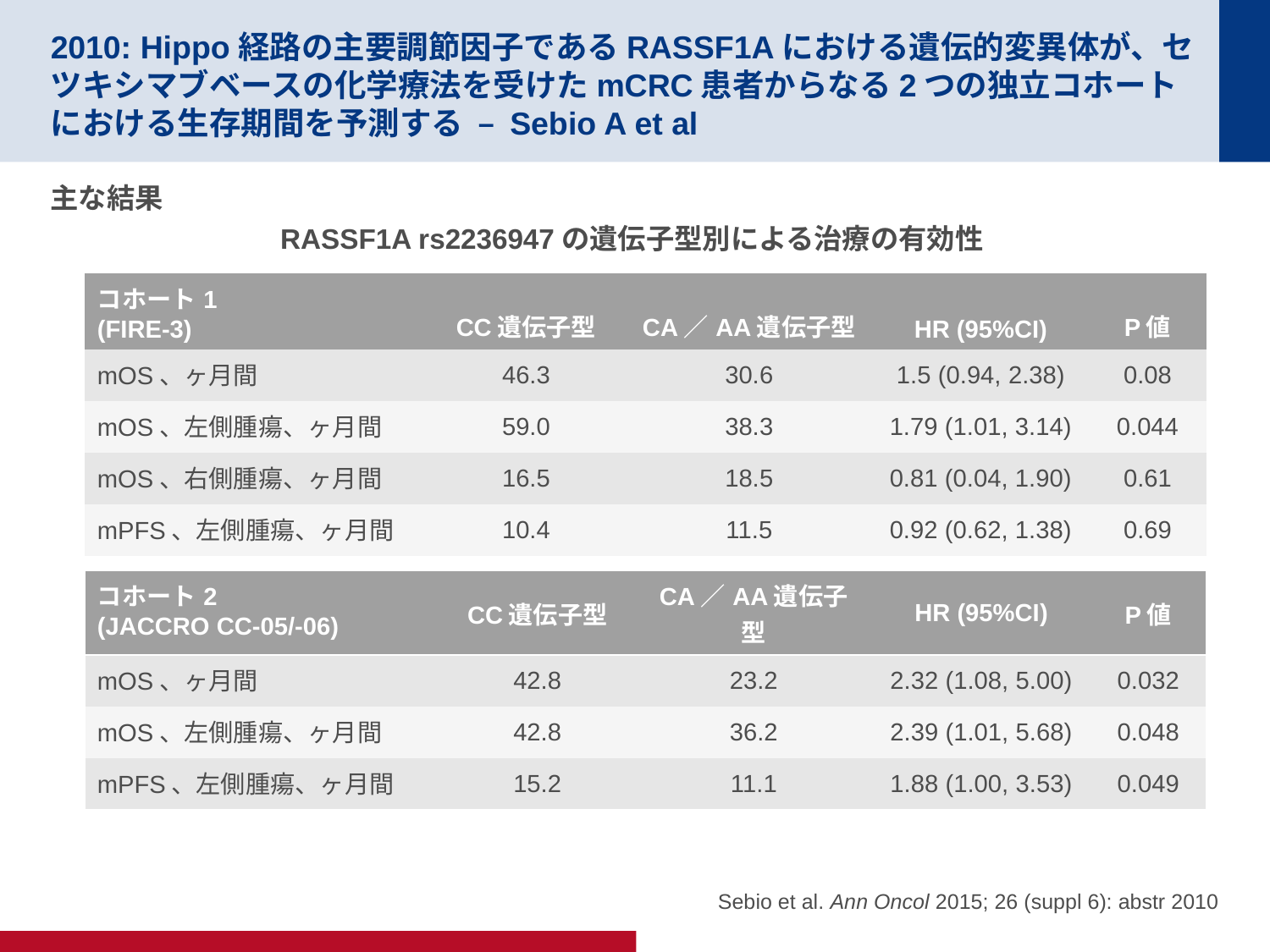

# 2010: Hippo経路の主要調節因子であるRASSF1Aにおける遺伝的変異体が、セツキシマブベースの化学療法を受けたmCRC患者からなる2つの独立コホートにおける生存期間を予測する  – Sebio A et al
主な結果
RASSF1A rs2236947の遺伝子型別による治療の有効性

| コホート1 (FIRE-3) | CC遺伝子型 | CA／AA遺伝子型 | HR (95%CI) | P値 |
| --- | --- | --- | --- | --- |
| mOS、ヶ月間 | 46.3 | 30.6 | 1.5 (0.94, 2.38) | 0.08 |
| mOS、左側腫瘍、ヶ月間 | 59.0 | 38.3 | 1.79 (1.01, 3.14) | 0.044 |
| mOS、右側腫瘍、ヶ月間 | 16.5 | 18.5 | 0.81 (0.04, 1.90) | 0.61 |
| mPFS、左側腫瘍、ヶ月間 | 10.4 | 11.5 | 0.92 (0.62, 1.38) | 0.69 |
| コホート2 (JACCRO CC-05/-06) | CC遺伝子型 | CA／AA遺伝子型 | HR (95%CI) | P値 |
| --- | --- | --- | --- | --- |
| mOS、ヶ月間 | 42.8 | 23.2 | 2.32 (1.08, 5.00) | 0.032 |
| mOS、左側腫瘍、ヶ月間 | 42.8 | 36.2 | 2.39 (1.01, 5.68) | 0.048 |
| mPFS、左側腫瘍、ヶ月間 | 15.2 | 11.1 | 1.88 (1.00, 3.53) | 0.049 |
Sebio et al. Ann Oncol 2015; 26 (suppl 6): abstr 2010